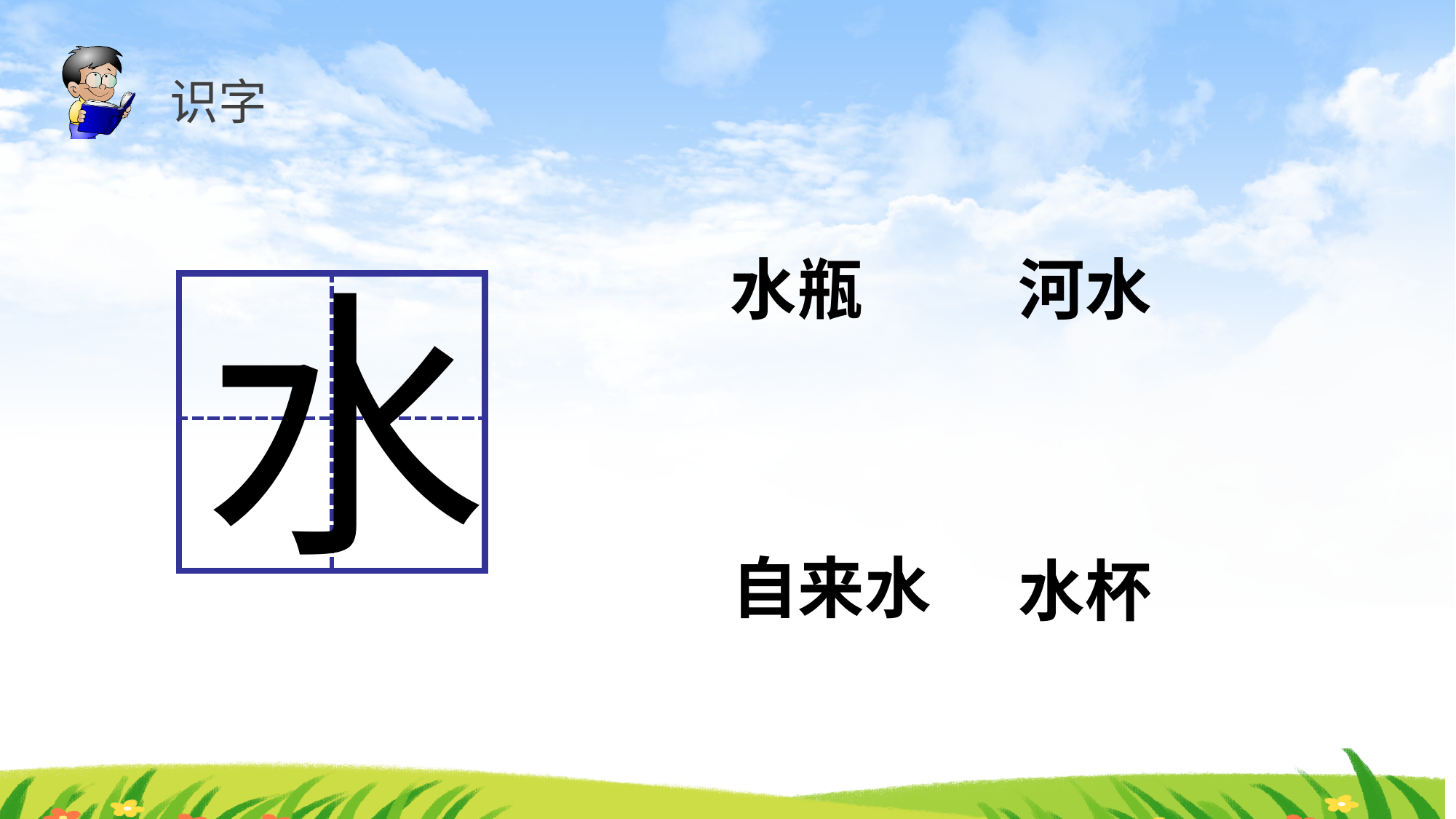

识字
水
水瓶
河水
|  |  |
| --- | --- |
|  |  |
自来水
水杯